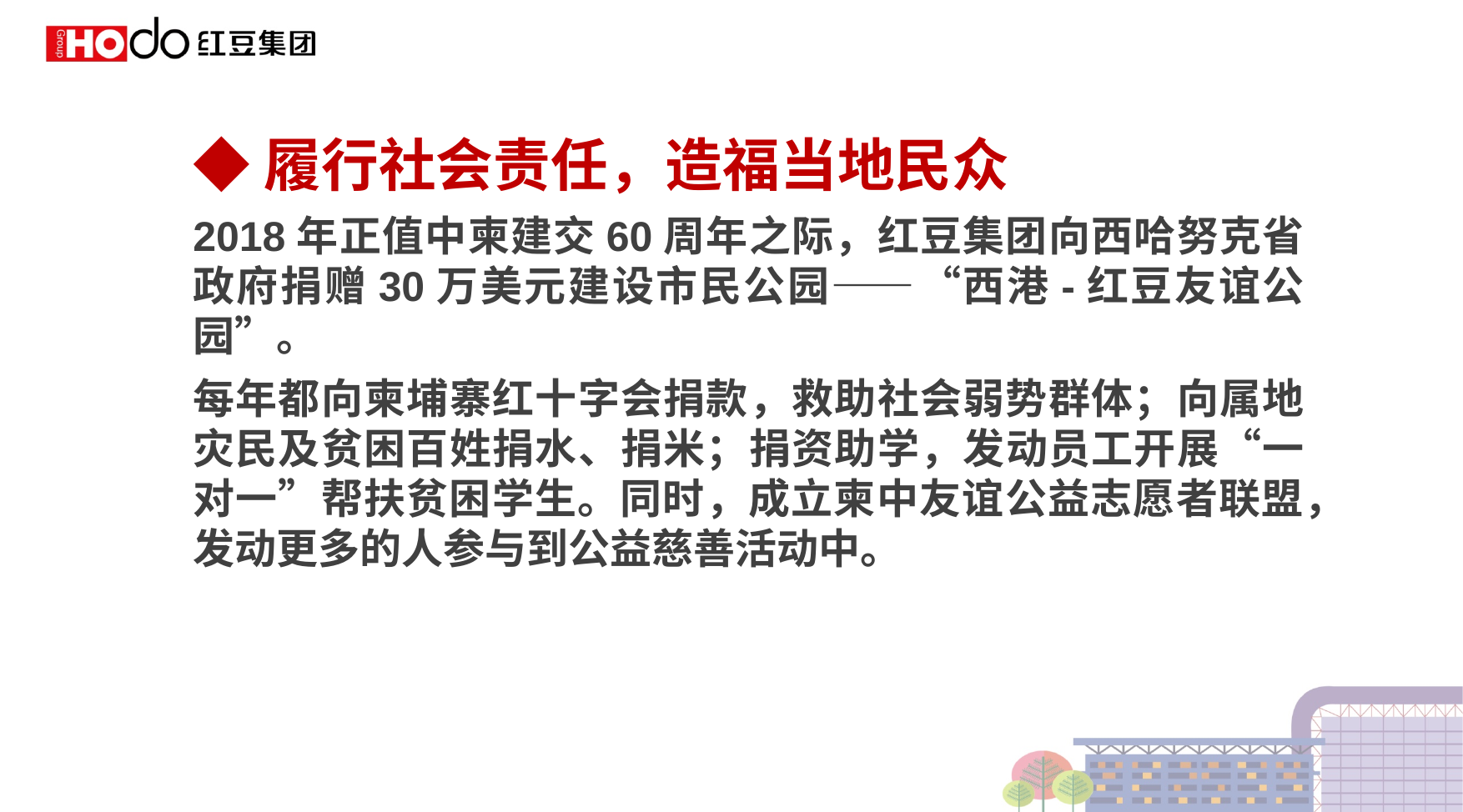

◆履行社会责任，造福当地民众
2018年正值中柬建交60周年之际，红豆集团向西哈努克省政府捐赠30万美元建设市民公园——“西港-红豆友谊公园”。
每年都向柬埔寨红十字会捐款，救助社会弱势群体；向属地灾民及贫困百姓捐水、捐米；捐资助学，发动员工开展“一对一”帮扶贫困学生。同时，成立柬中友谊公益志愿者联盟，发动更多的人参与到公益慈善活动中。